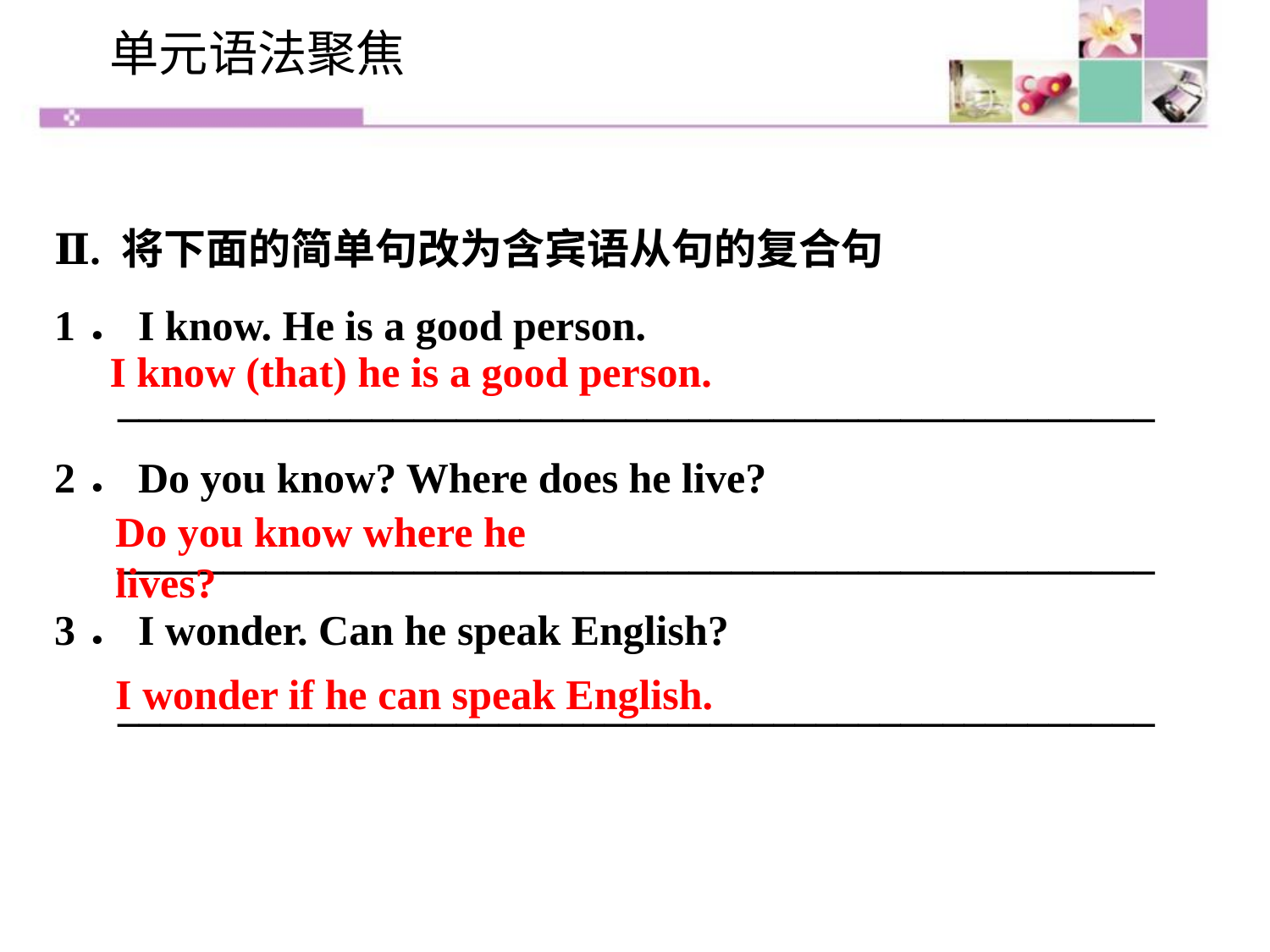

单元语法聚焦

Ⅱ. 将下面的简单句改为含宾语从句的复合句
1．I know. He is a good person.
      _________________________________________________
2．Do you know? Where does he live?
      _________________________________________________
3．I wonder. Can he speak English?
      _________________________________________________
I know (that) he is a good person.
Do you know where he lives?
I wonder if he can speak English.